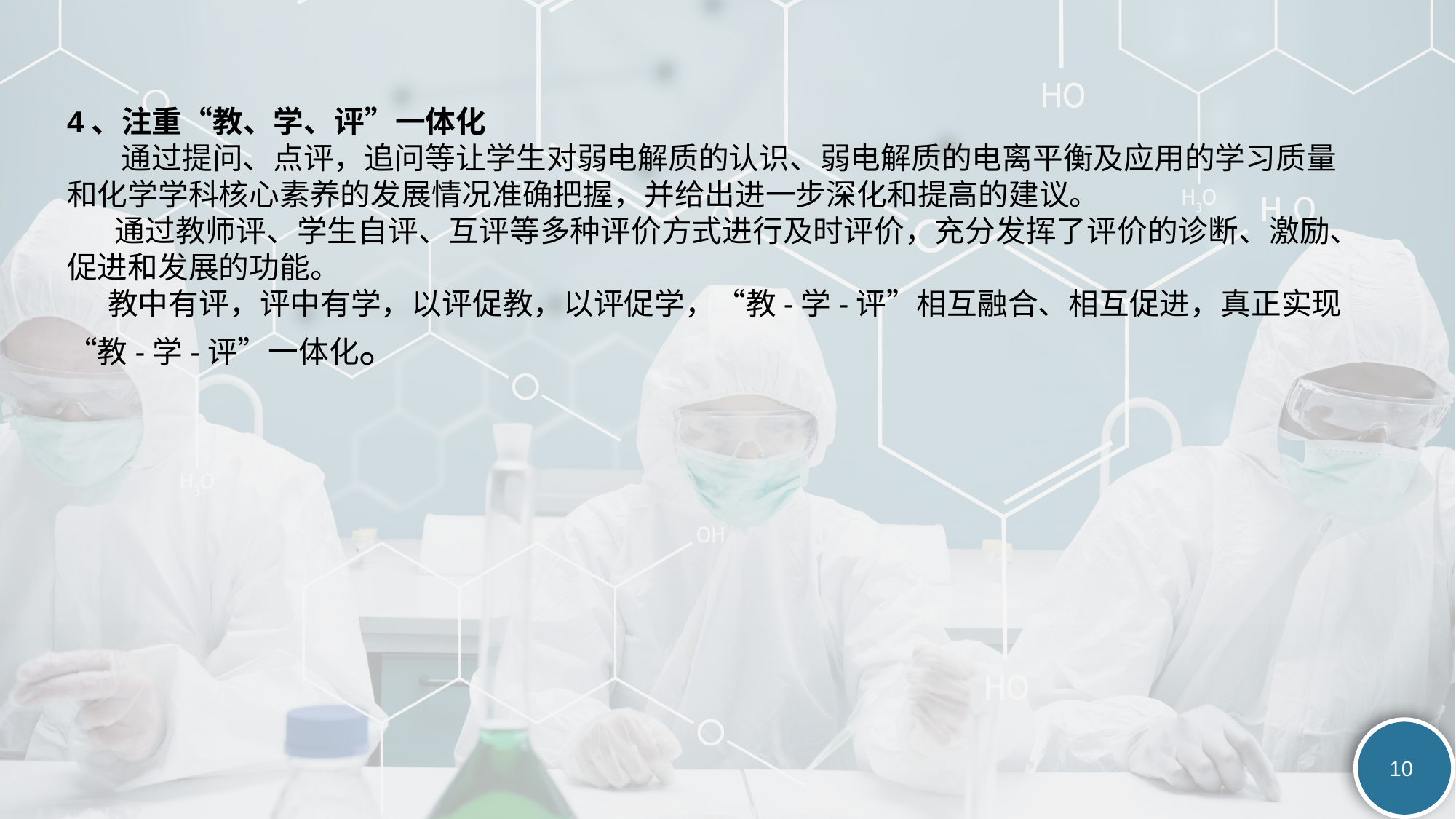

4、注重“教、学、评”一体化
       通过提问、点评，追问等让学生对弱电解质的认识、弱电解质的电离平衡及应用的学习质量和化学学科核心素养的发展情况准确把握，并给出进一步深化和提高的建议。
      通过教师评、学生自评、互评等多种评价方式进行及时评价，充分发挥了评价的诊断、激励、促进和发展的功能。
     教中有评，评中有学，以评促教，以评促学，“教-学-评”相互融合、相互促进，真正实现“教-学-评”一体化。